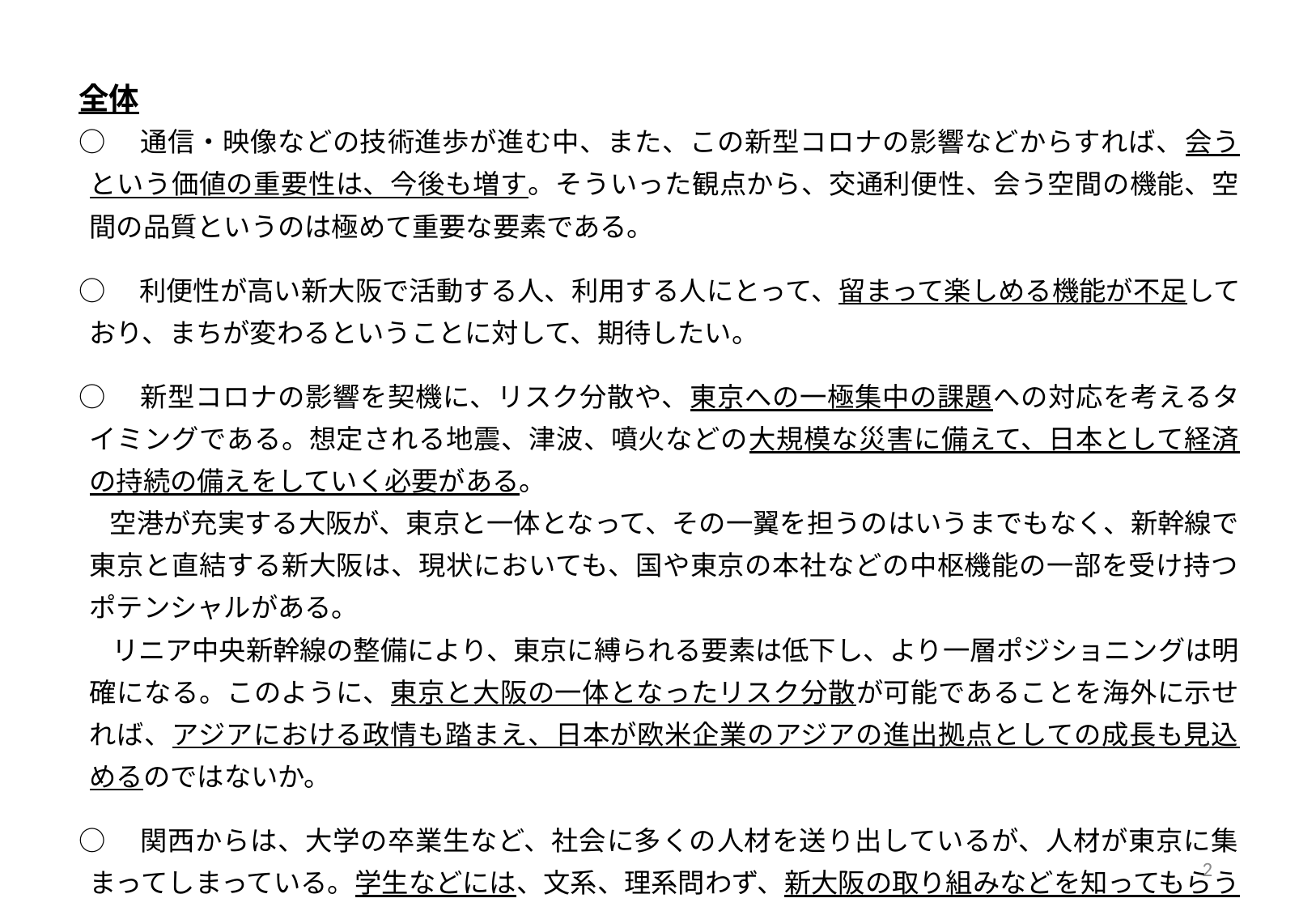

全体
○　通信・映像などの技術進歩が進む中、また、この新型コロナの影響などからすれば、会うという価値の重要性は、今後も増す。そういった観点から、交通利便性、会う空間の機能、空間の品質というのは極めて重要な要素である。

○　利便性が高い新大阪で活動する人、利用する人にとって、留まって楽しめる機能が不足しており、まちが変わるということに対して、期待したい。

○　新型コロナの影響を契機に、リスク分散や、東京への一極集中の課題への対応を考えるタイミングである。想定される地震、津波、噴火などの大規模な災害に備えて、日本として経済の持続の備えをしていく必要がある。
    空港が充実する大阪が、東京と一体となって、その一翼を担うのはいうまでもなく、新幹線で東京と直結する新大阪は、現状においても、国や東京の本社などの中枢機能の一部を受け持つポテンシャルがある。
　 リニア中央新幹線の整備により、東京に縛られる要素は低下し、より一層ポジショニングは明確になる。このように、東京と大阪の一体となったリスク分散が可能であることを海外に示せれば、アジアにおける政情も踏まえ、日本が欧米企業のアジアの進出拠点としての成長も見込めるのではないか。

○　関西からは、大学の卒業生など、社会に多くの人材を送り出しているが、人材が東京に集まってしまっている。学生などには、文系、理系問わず、新大阪の取り組みなどを知ってもらうことが大事である。

2